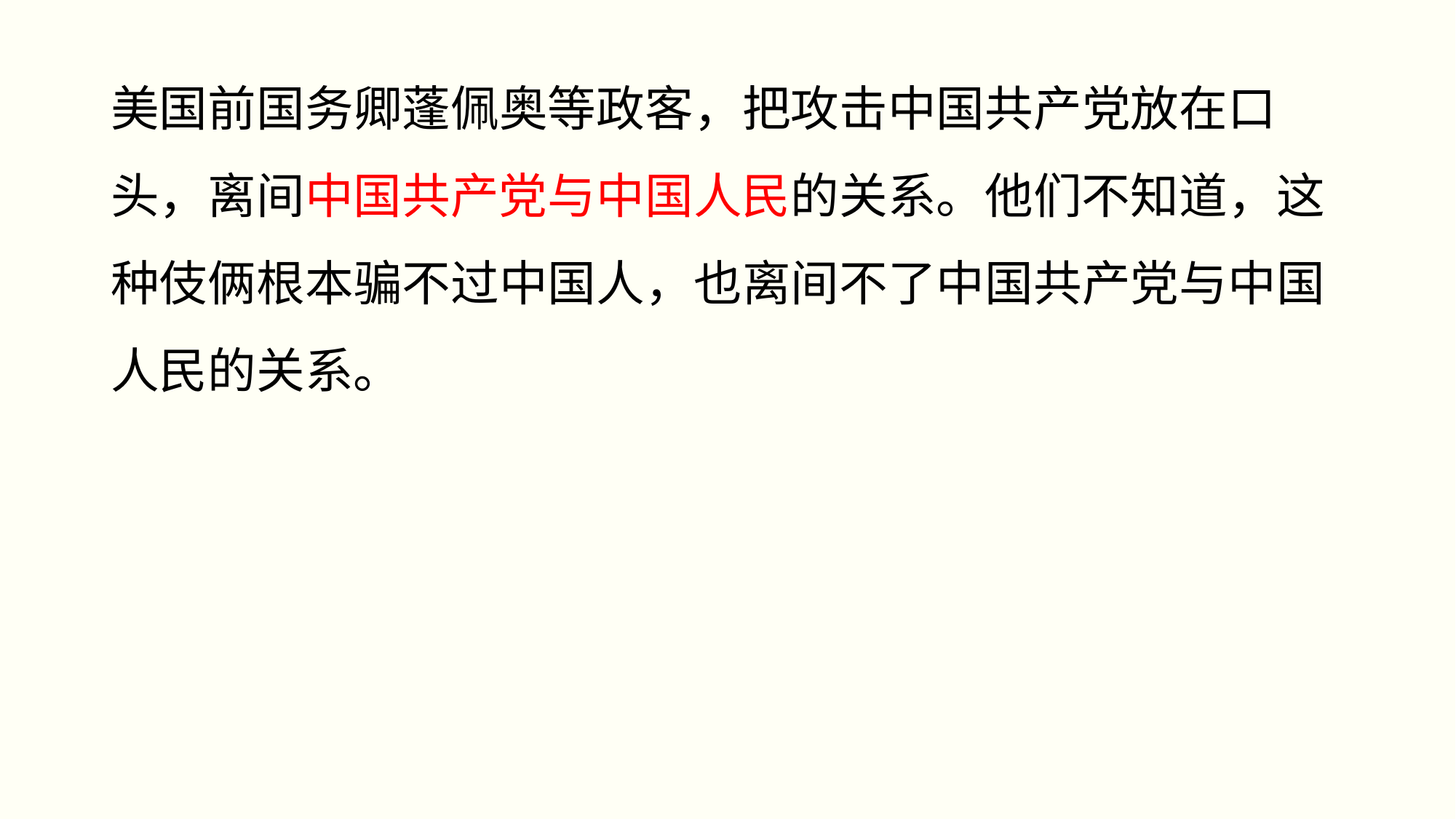

# 美国前国务卿蓬佩奥等政客，把攻击中国共产党放在口头，离间中国共产党与中国人民的关系。他们不知道，这种伎俩根本骗不过中国人，也离间不了中国共产党与中国人民的关系。